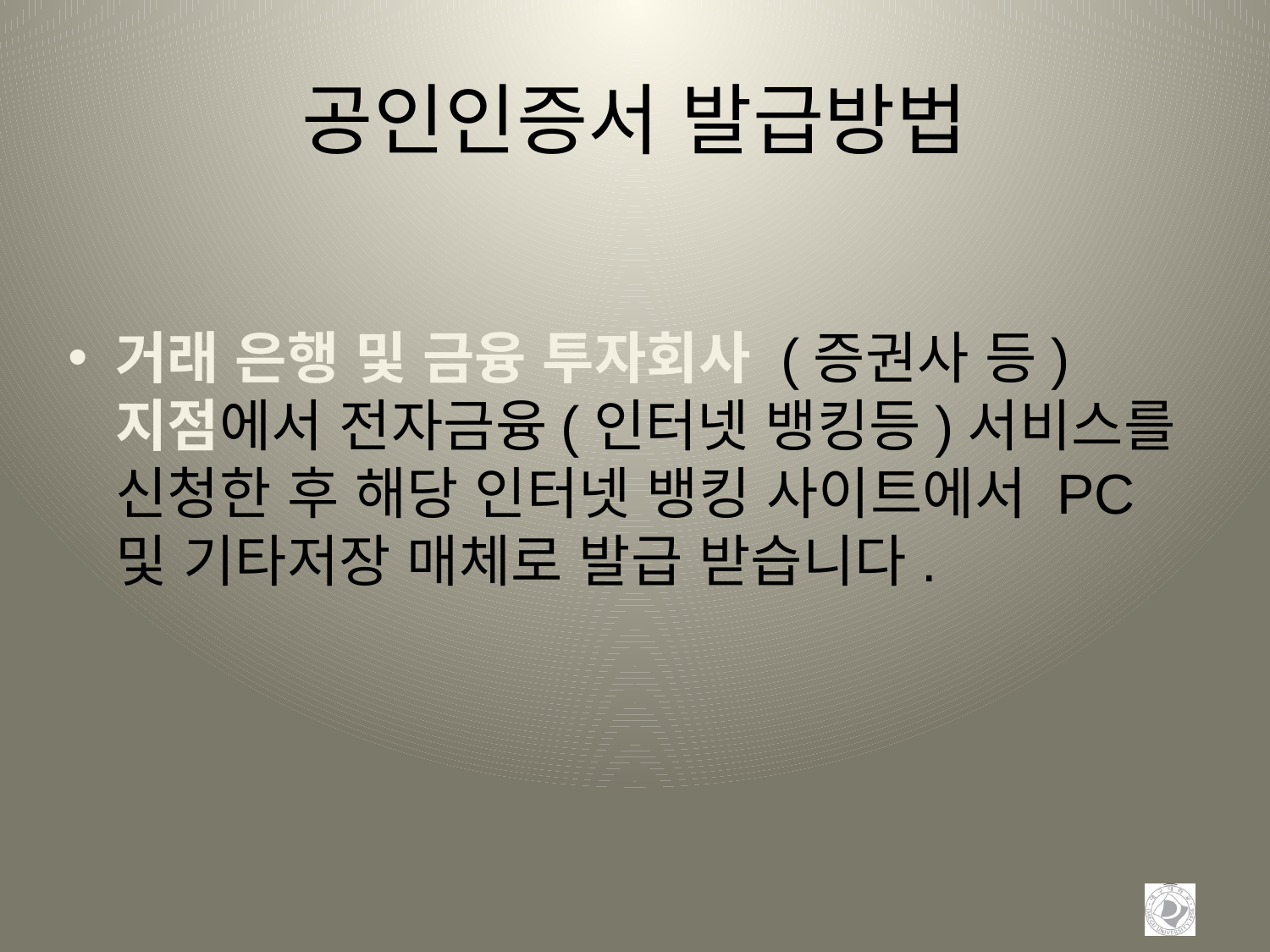

# 공인인증서 발급방법
거래 은행 및 금융 투자회사 (증권사 등) 지점에서 전자금융(인터넷 뱅킹등)서비스를 신청한 후 해당 인터넷 뱅킹 사이트에서 PC및 기타저장 매체로 발급 받습니다.